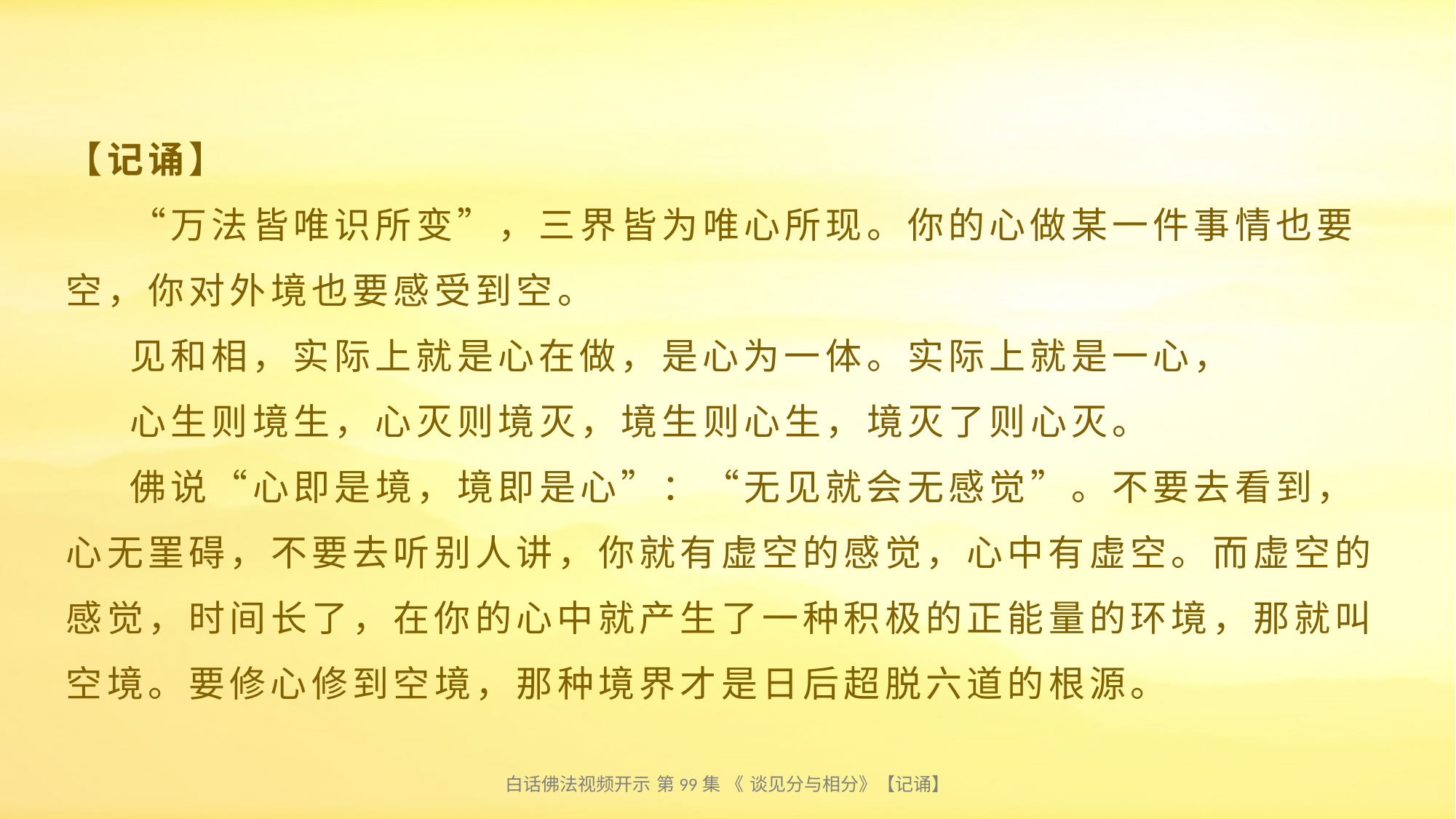

# 【记诵】 “万法皆唯识所变”，三界皆为唯心所现。你的心做某一件事情也要空，你对外境也要感受到空。 见和相，实际上就是心在做，是心为一体。实际上就是一心， 心生则境生，心灭则境灭，境生则心生，境灭了则心灭。 佛说“心即是境，境即是心”：“无见就会无感觉”。不要去看到，心无罣碍，不要去听别人讲，你就有虚空的感觉，心中有虚空。而虚空的感觉，时间长了，在你的心中就产生了一种积极的正能量的环境，那就叫空境。要修心修到空境，那种境界才是日后超脱六道的根源。
白话佛法视频开示 第99集 《 谈见分与相分》【记诵】